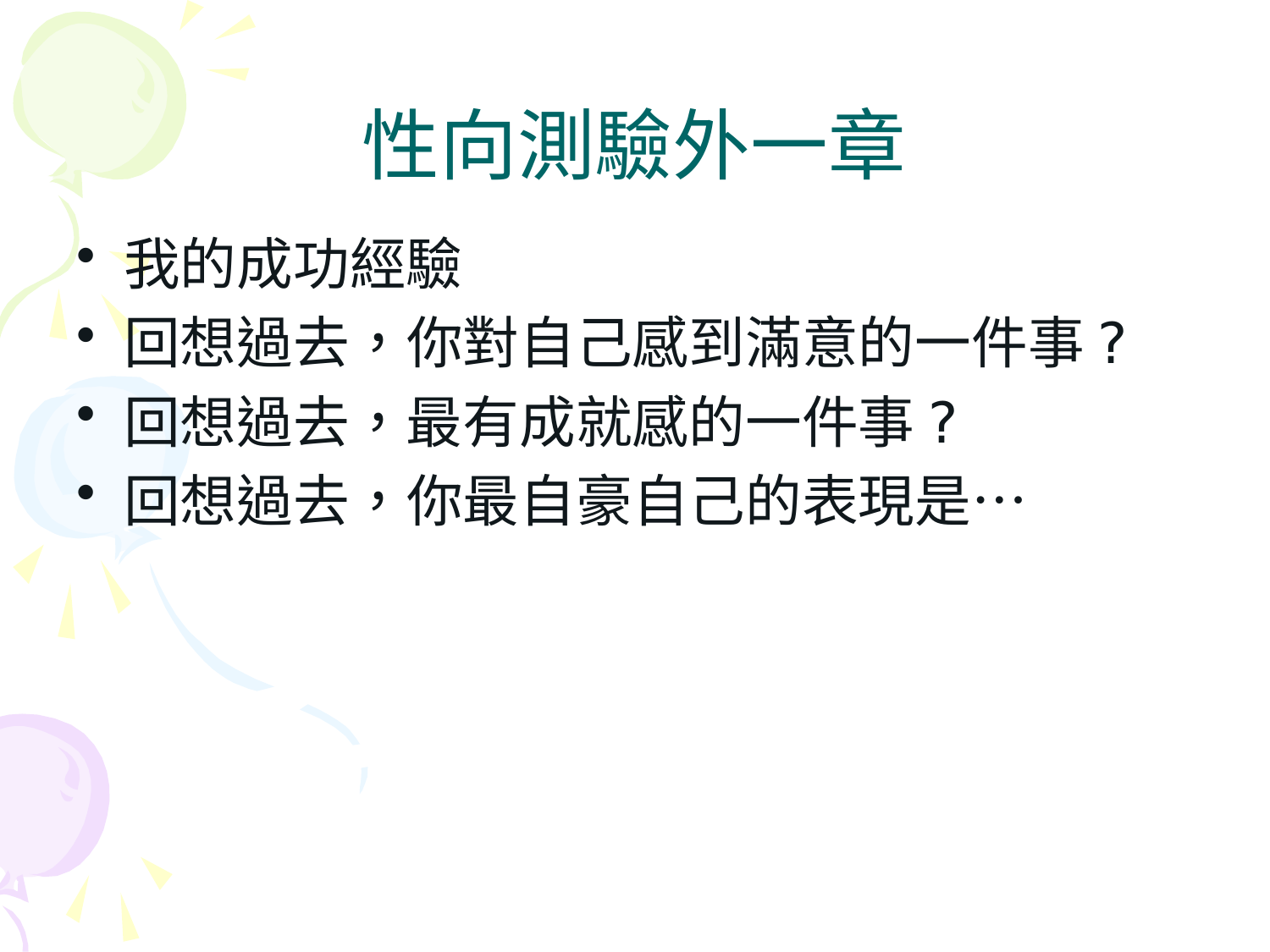

# 性向測驗外一章
我的成功經驗
回想過去，你對自己感到滿意的一件事?
回想過去，最有成就感的一件事?
回想過去，你最自豪自己的表現是…